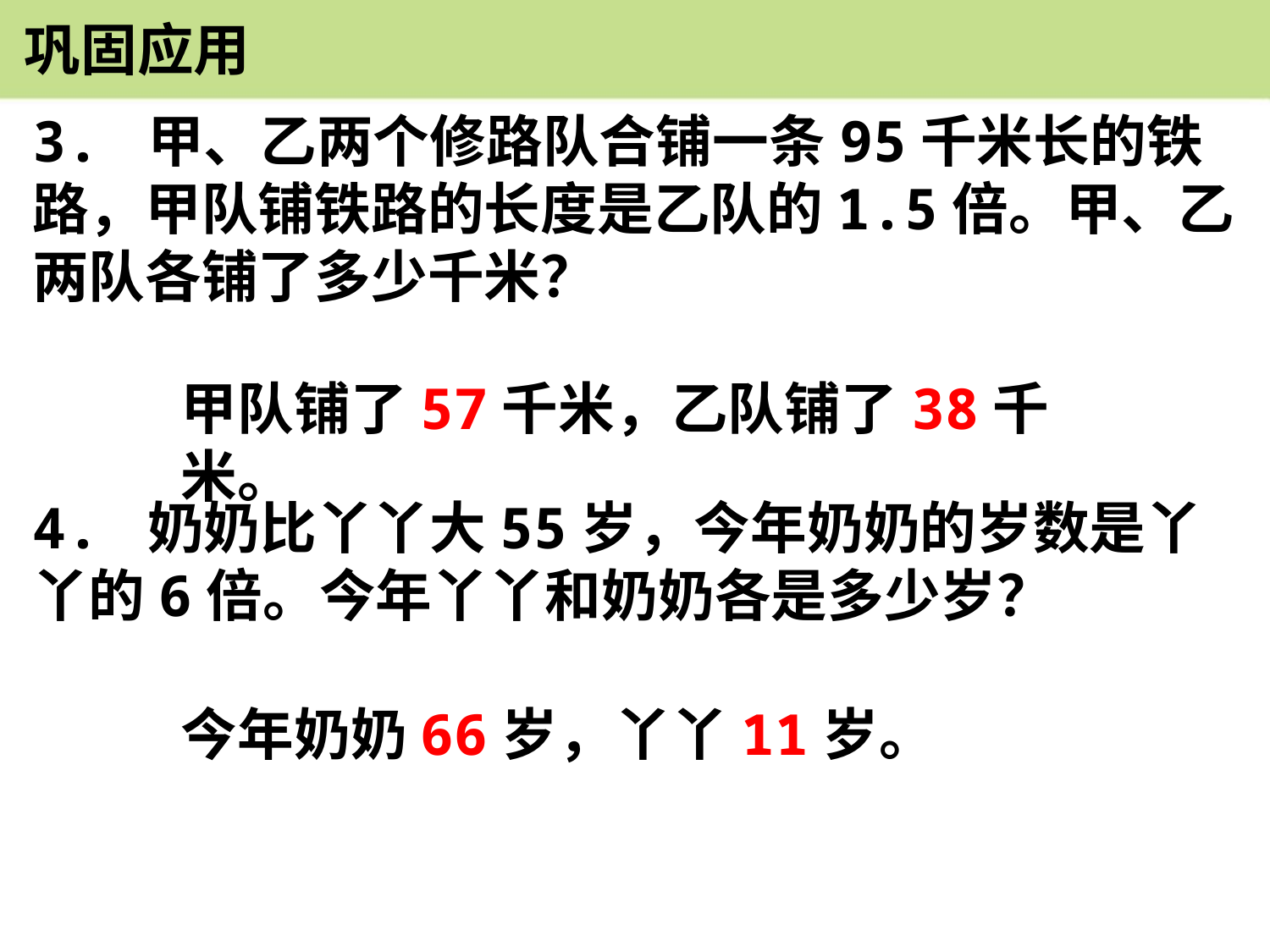

巩固应用
3. 甲、乙两个修路队合铺一条95千米长的铁路，甲队铺铁路的长度是乙队的1.5倍。甲、乙两队各铺了多少千米？
甲队铺了57千米，乙队铺了38千米。
4. 奶奶比丫丫大55岁，今年奶奶的岁数是丫丫的6倍。今年丫丫和奶奶各是多少岁？
今年奶奶66岁，丫丫11岁。